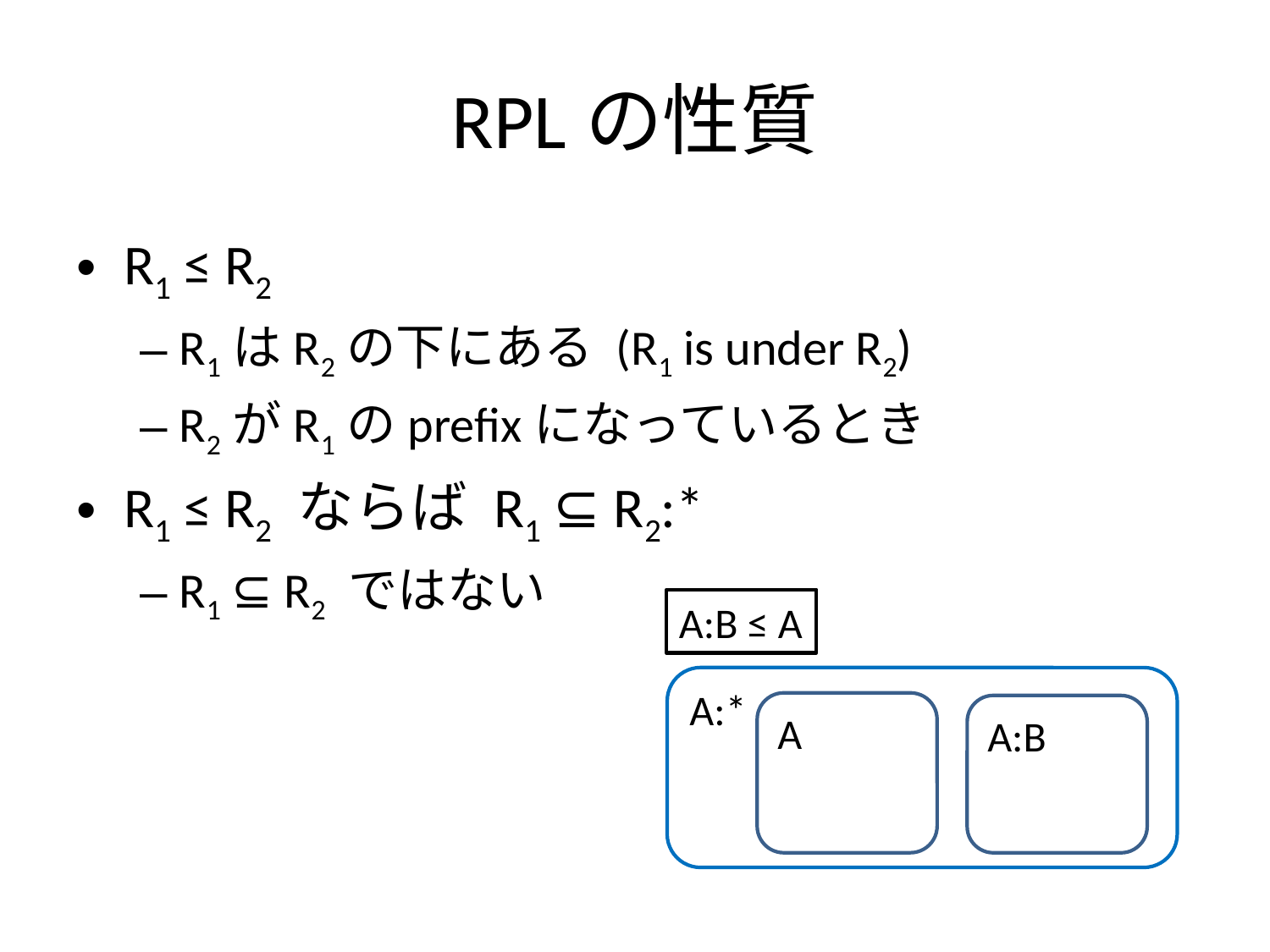

# RPLの性質
R1 ≤ R2
R1はR2の下にある (R1 is under R2)
R2がR1のprefixになっているとき
R1 ≤ R2 ならば R1 ⊆ R2:*
R1 ⊆ R2 ではない
A:B ≤ A
A:*
A
A:B